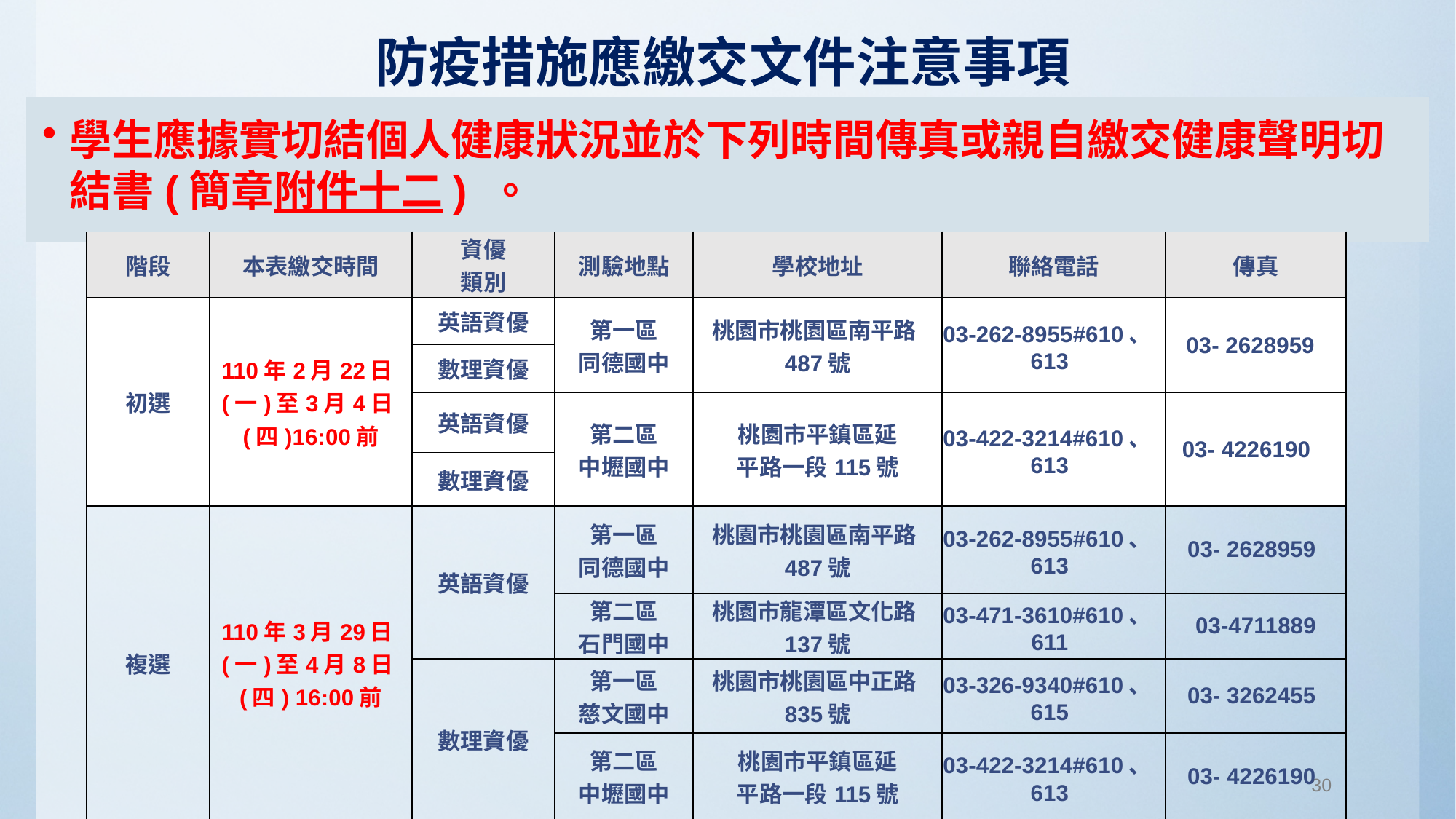

防疫措施應繳交文件注意事項
學生應據實切結個人健康狀況並於下列時間傳真或親自繳交健康聲明切結書(簡章附件十二) 。
| 階段 | 本表繳交時間 | 資優 類別 | 測驗地點 | 學校地址 | 聯絡電話 | 傳真 |
| --- | --- | --- | --- | --- | --- | --- |
| 初選 | 110年2月22日(一)至3月4日(四)16:00前 | 英語資優 | 第一區 同德國中 | 桃園市桃園區南平路487號 | 03-262-8955#610、613 | 03- 2628959 |
|  |  | 數理資優 |  |  |  |  |
|  |  | 英語資優 | 第二區 中壢國中 | 桃園市平鎮區延 平路一段115號 | 03-422-3214#610、613 | 03- 4226190 |
|  |  | 數理資優 |  |  |  |  |
| 複選 | 110年3月29日(一)至4月8日(四) 16:00前 | 英語資優 | 第一區 同德國中 | 桃園市桃園區南平路487號 | 03-262-8955#610、613 | 03- 2628959 |
|  |  |  | 第二區 石門國中 | 桃園市龍潭區文化路137號 | 03-471-3610#610、611 | 03-4711889 |
|  |  | 數理資優 | 第一區 慈文國中 | 桃園市桃園區中正路835號 | 03-326-9340#610、615 | 03- 3262455 |
|  |  |  | 第二區 中壢國中 | 桃園市平鎮區延 平路一段115號 | 03-422-3214#610、613 | 03- 4226190 |
30